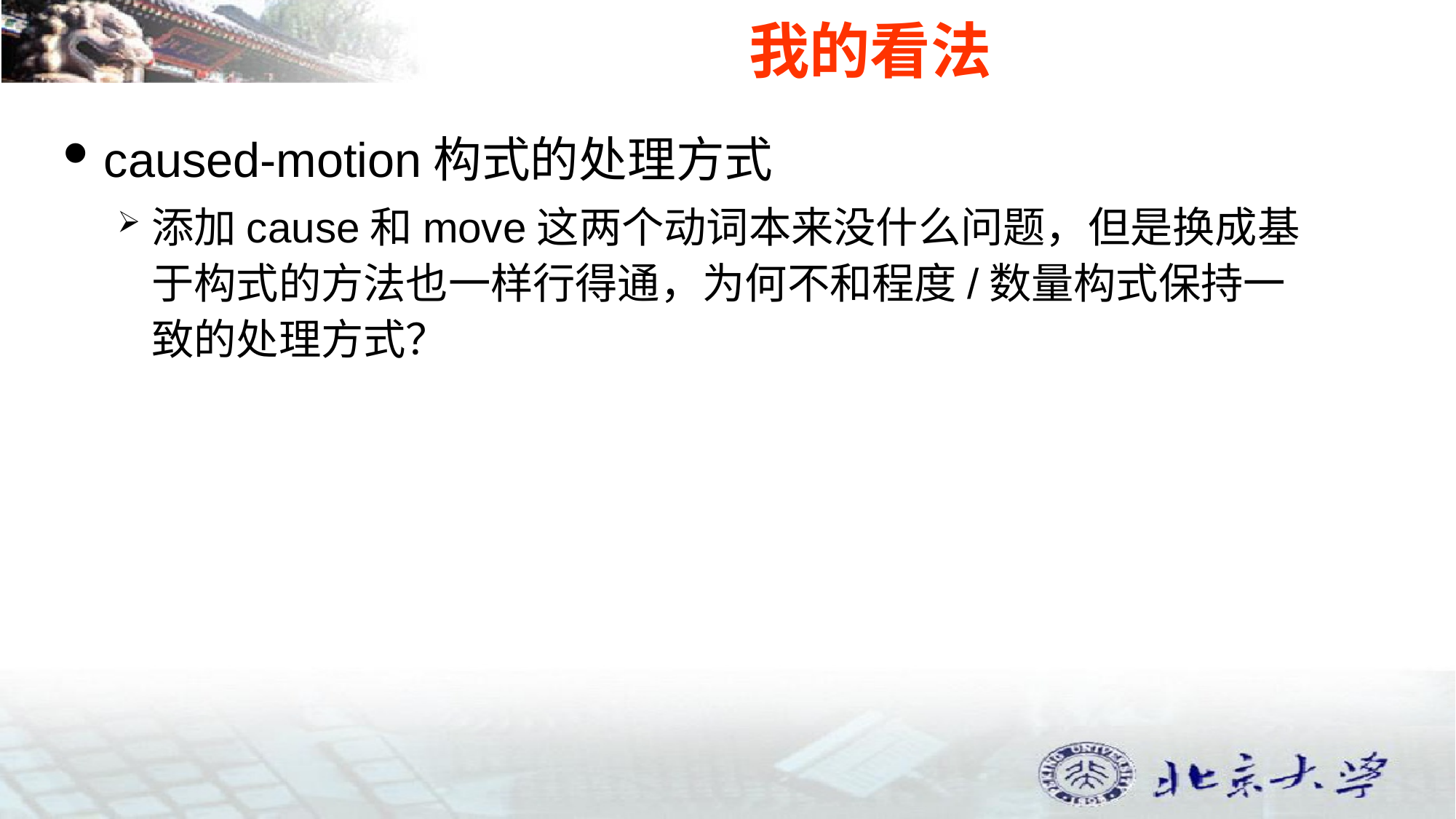

# 我的看法
caused-motion构式的处理方式
添加cause和move这两个动词本来没什么问题，但是换成基于构式的方法也一样行得通，为何不和程度/数量构式保持一致的处理方式？